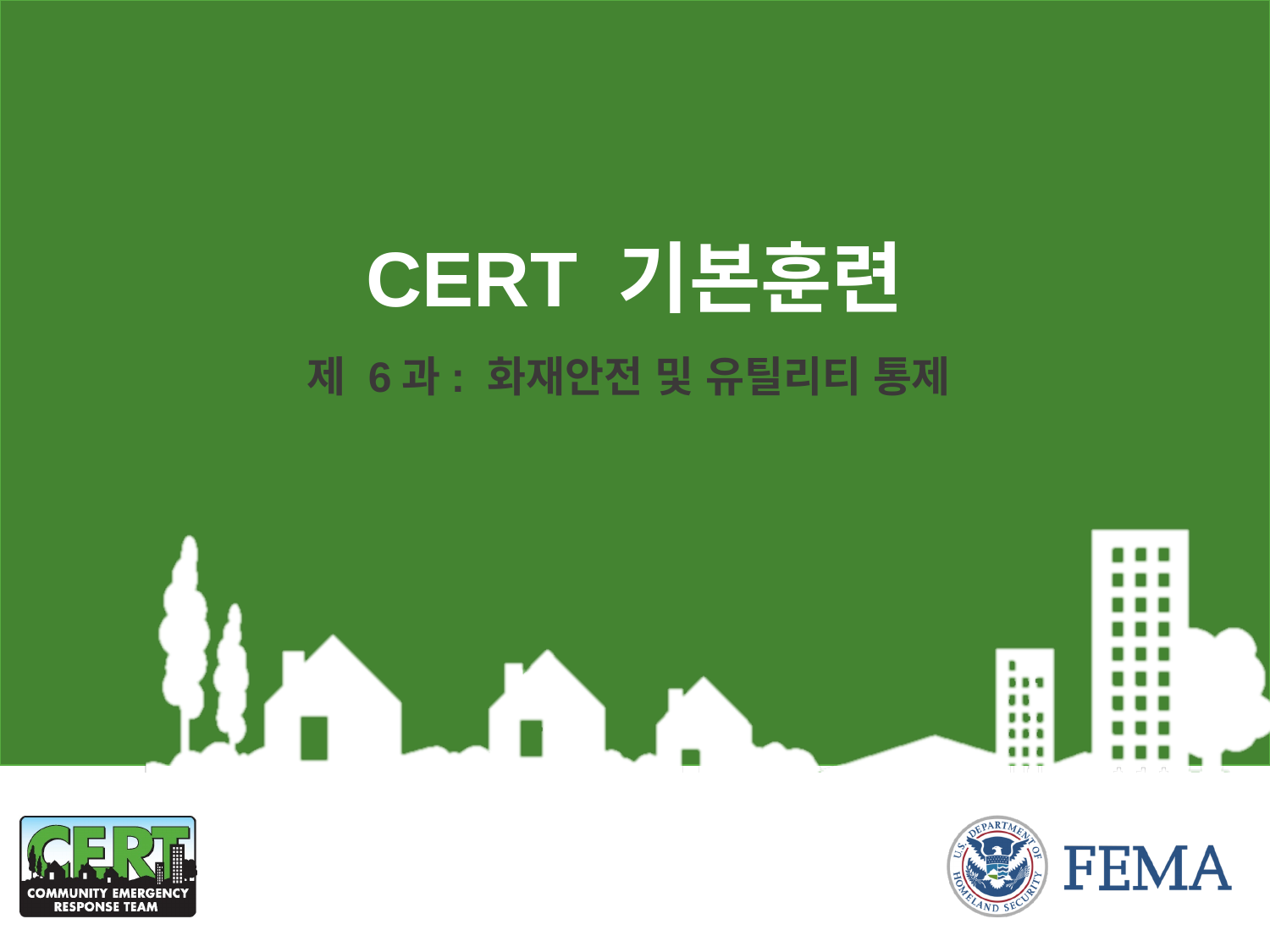

# CERT 기본훈련
제 6과: 화재안전 및 유틸리티 통제